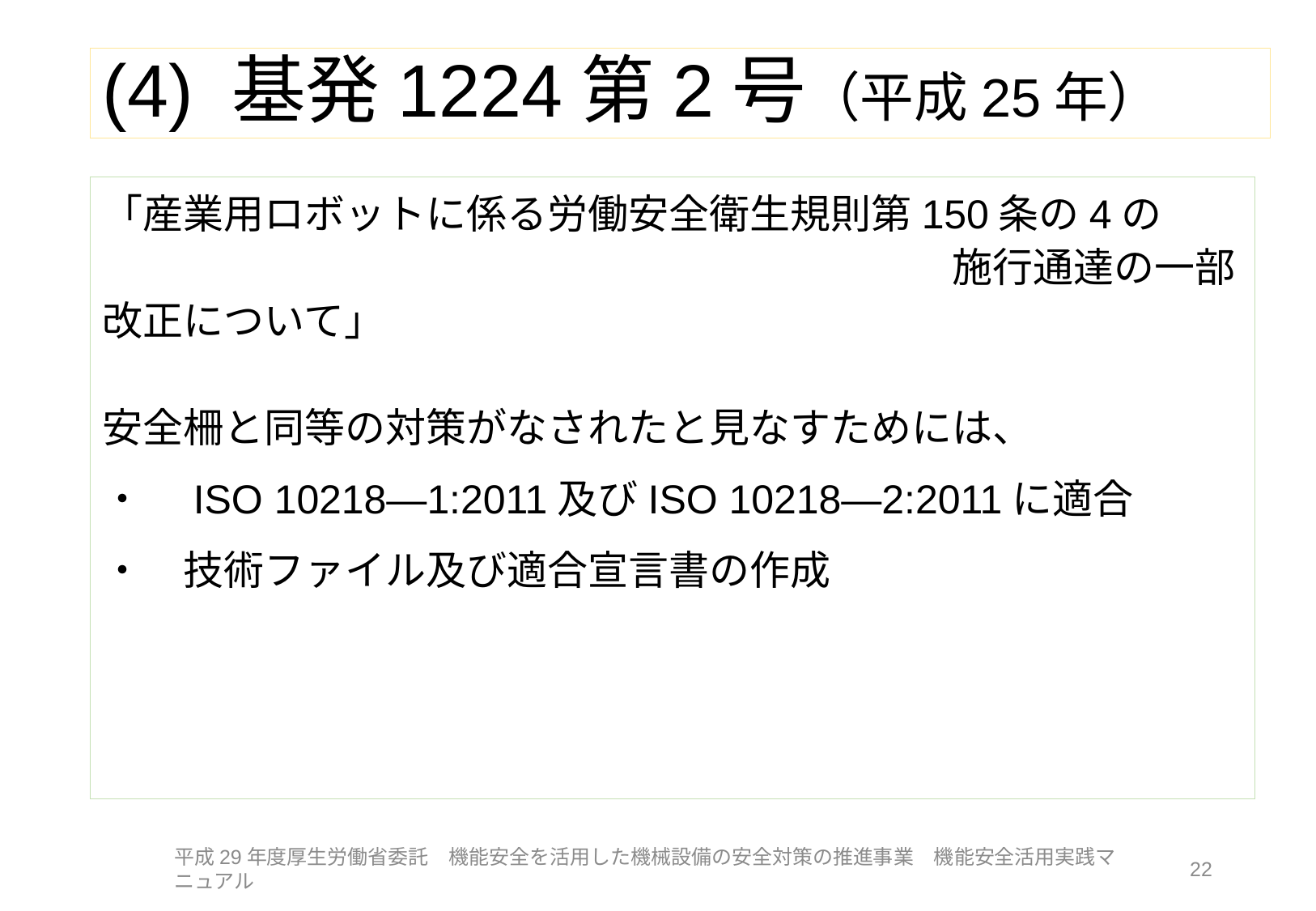

# (4) 基発1224第2号（平成25年）
「産業用ロボットに係る労働安全衛生規則第150条の4の
　　　　　　　　　　　　　　　　　　　　　施行通達の一部改正について」

安全柵と同等の対策がなされたと見なすためには、

・　ISO 10218―1:2011及びISO 10218―2:2011に適合

・　技術ファイル及び適合宣言書の作成
平成29年度厚生労働省委託　機能安全を活用した機械設備の安全対策の推進事業　機能安全活用実践マニュアル
22